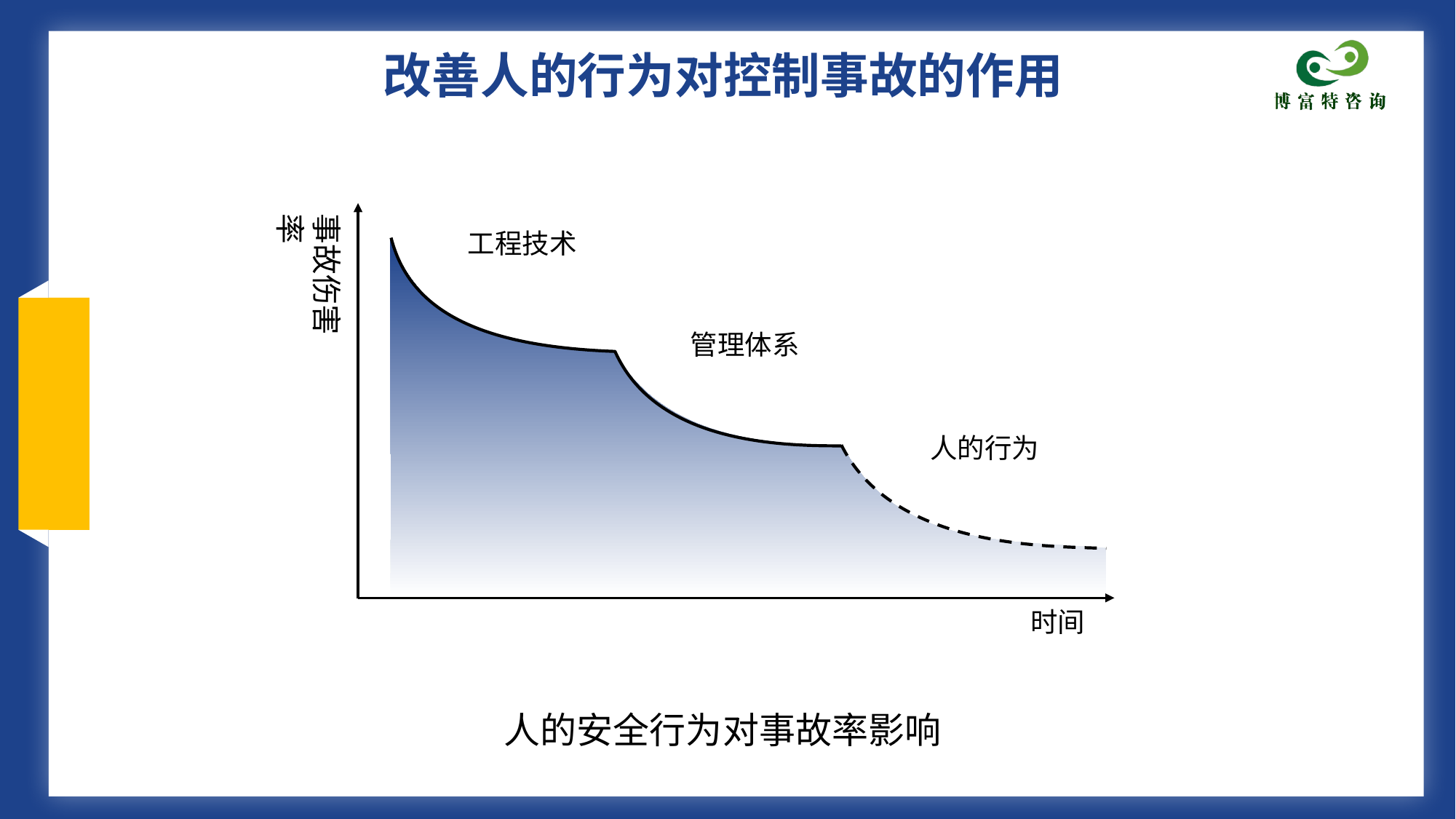

# 改善人的行为对控制事故的作用
事故伤害率
工程技术

管理体系
人的行为

时间
人的安全行为对事故率影响